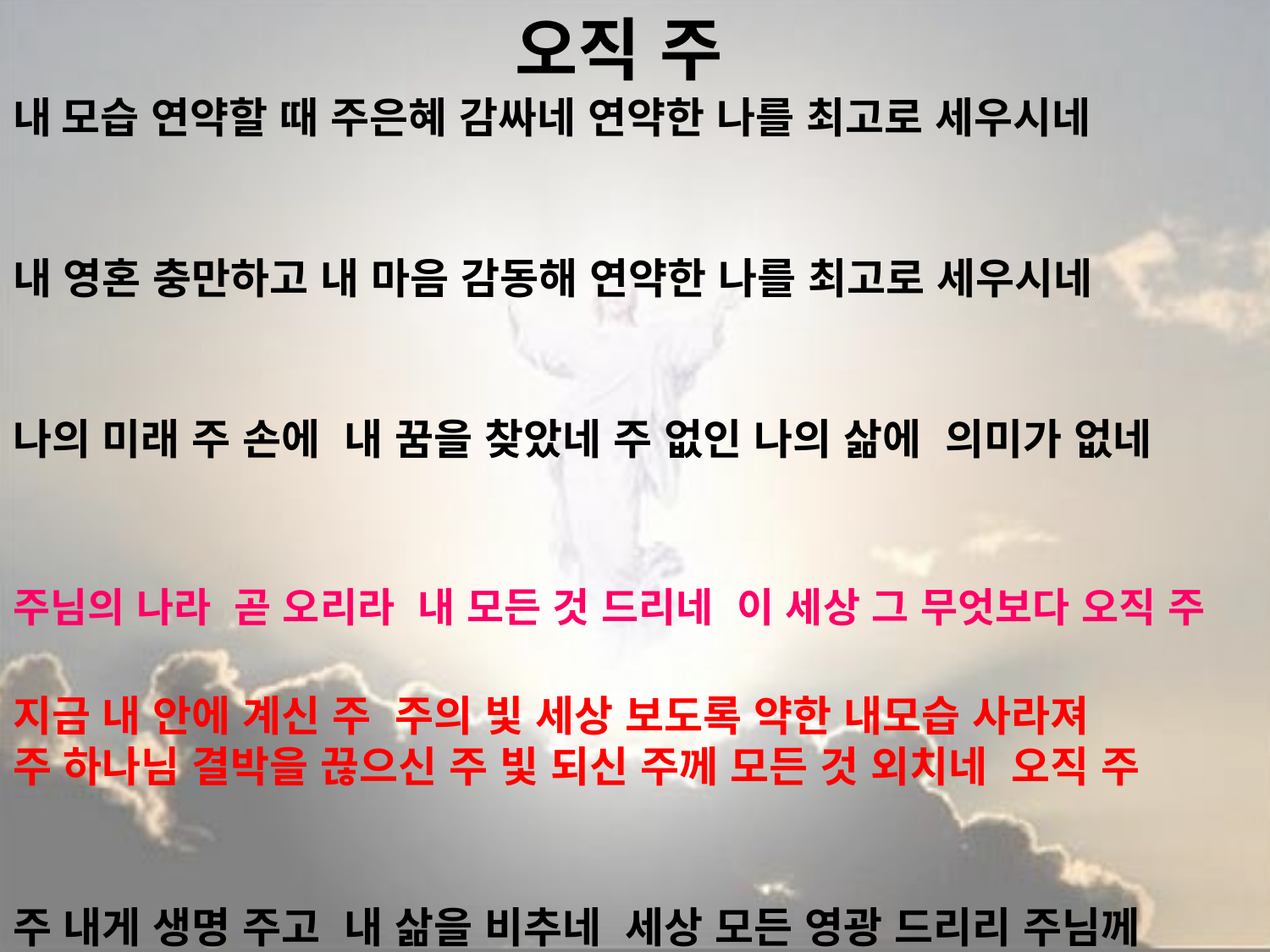

# 오직 주
내 모습 연약할 때 주은혜 감싸네 연약한 나를 최고로 세우시네
내 영혼 충만하고 내 마음 감동해 연약한 나를 최고로 세우시네
나의 미래 주 손에  내 꿈을 찾았네 주 없인 나의 삶에  의미가 없네

주님의 나라  곧 오리라  내 모든 것 드리네  이 세상 그 무엇보다 오직 주
지금 내 안에 계신 주  주의 빛 세상 보도록 약한 내모습 사라져
주 하나님 결박을 끊으신 주 빛 되신 주께 모든 것 외치네  오직 주
주 내게 생명 주고  내 삶을 비추네  세상 모든 영광 드리리 주님께